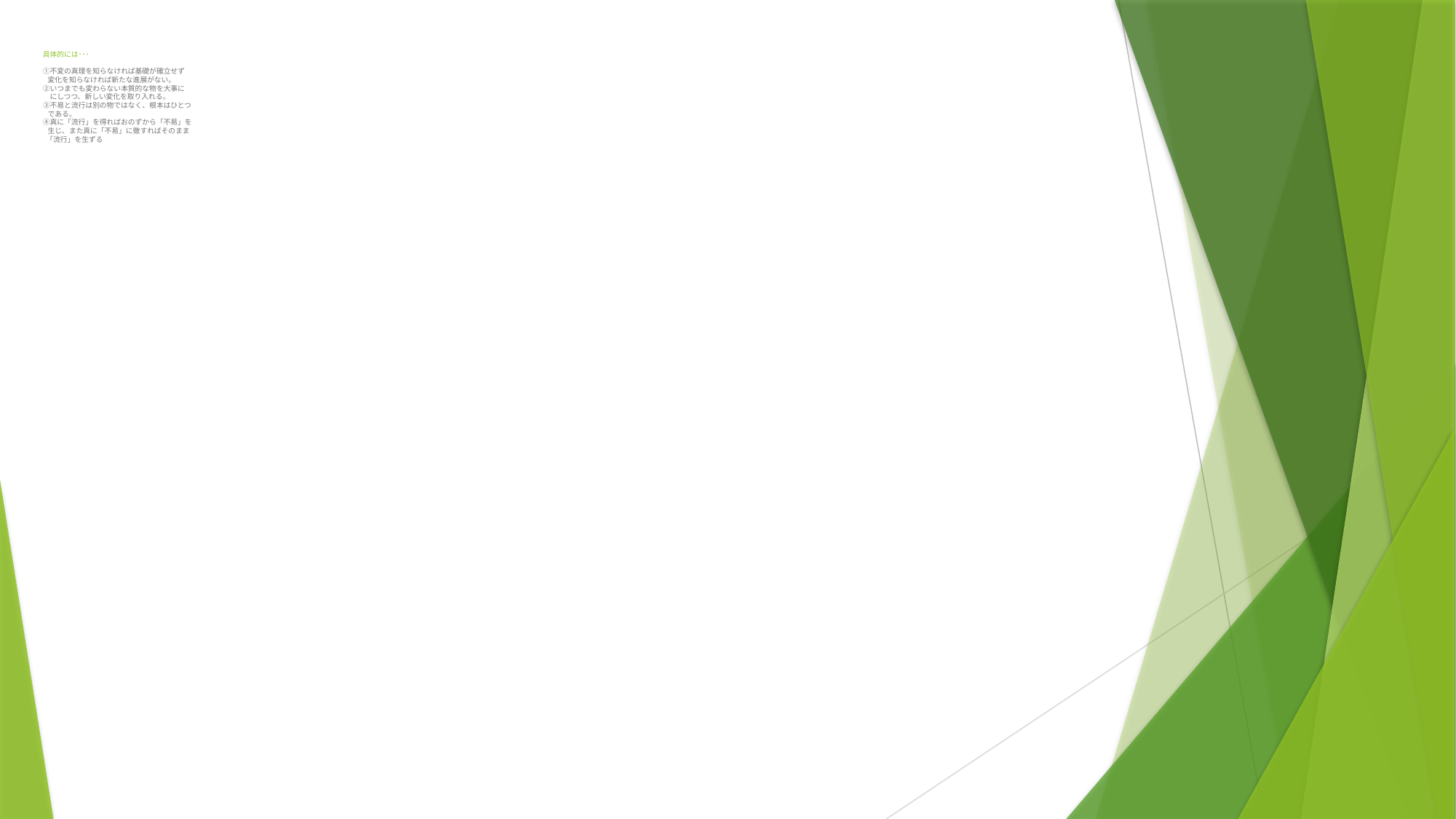

# 具体的には･･･ ①不変の真理を知らなければ基礎が確立せず 変化を知らなければ新たな進展がない。 ②いつまでも変わらない本質的な物を大事に 　にしつつ、新しい変化を取り入れる。 ③不易と流行は別の物ではなく、根本はひとつ である。 ④真に「流行」を得ればおのずから「不易」を 生じ、また真に「不易」に徹すればそのまま 「流行」を生ずる
この写真 の作成者 不明な作成者 は CC BY-SA のライセンスを許諾されています